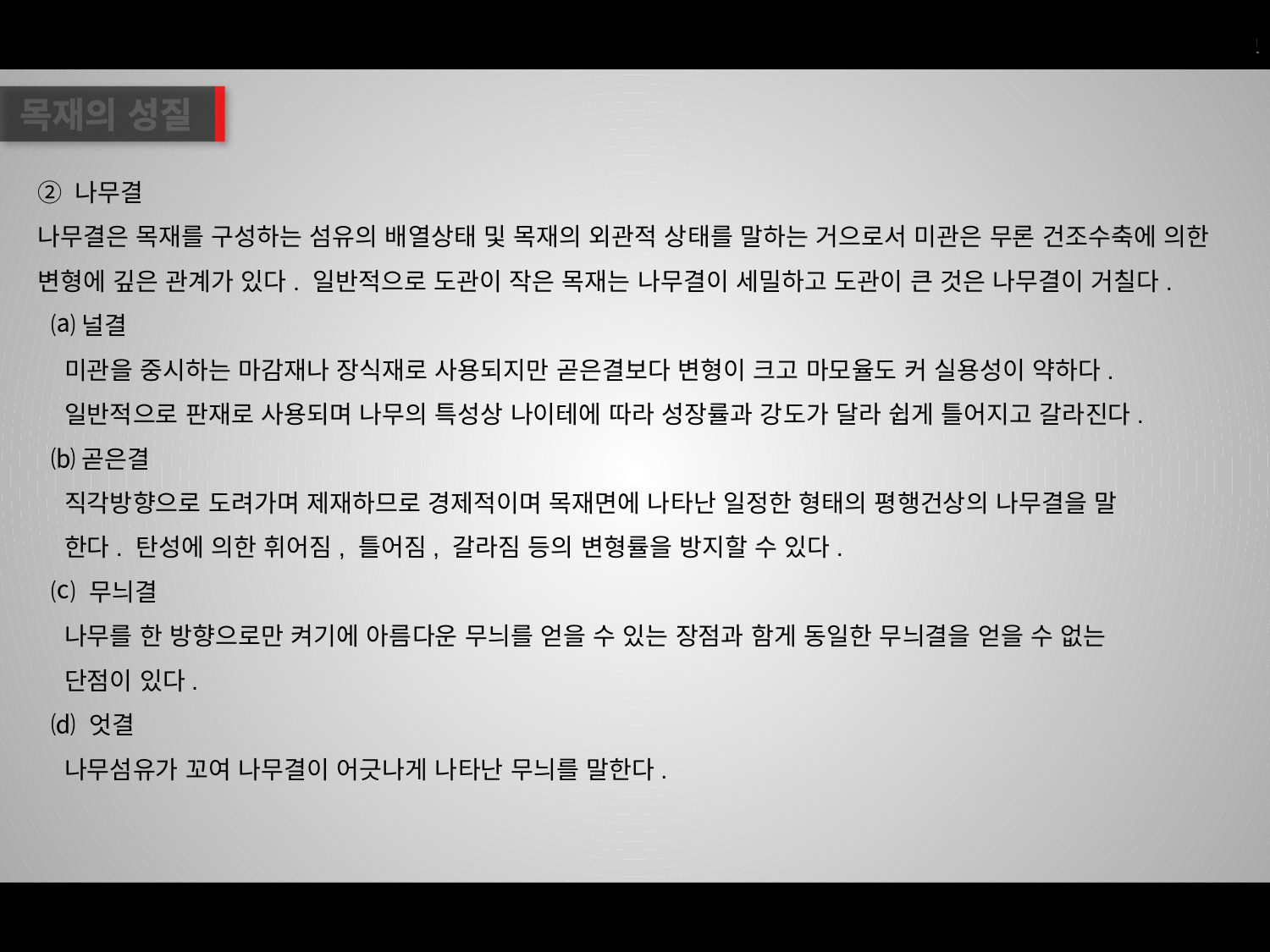

목재의 성질

② 나무결
나무결은 목재를 구성하는 섬유의 배열상태 및 목재의 외관적 상태를 말하는 거으로서 미관은 무론 건조수축에 의한 변형에 깊은 관계가 있다. 일반적으로 도관이 작은 목재는 나무결이 세밀하고 도관이 큰 것은 나무결이 거칠다.
  ⒜널결
   미관을 중시하는 마감재나 장식재로 사용되지만 곧은결보다 변형이 크고 마모율도 커 실용성이 약하다.
   일반적으로 판재로 사용되며 나무의 특성상 나이테에 따라 성장률과 강도가 달라 쉽게 틀어지고 갈라진다.
  ⒝곧은결
   직각방향으로 도려가며 제재하므로 경제적이며 목재면에 나타난 일정한 형태의 평행건상의 나무결을 말
   한다. 탄성에 의한 휘어짐, 틀어짐, 갈라짐 등의 변형률을 방지할 수 있다.
  ⒞ 무늬결
   나무를 한 방향으로만 켜기에 아름다운 무늬를 얻을 수 있는 장점과 함게 동일한 무늬결을 얻을 수 없는
   단점이 있다.
  ⒟ 엇결
   나무섬유가 꼬여 나무결이 어긋나게 나타난 무늬를 말한다.